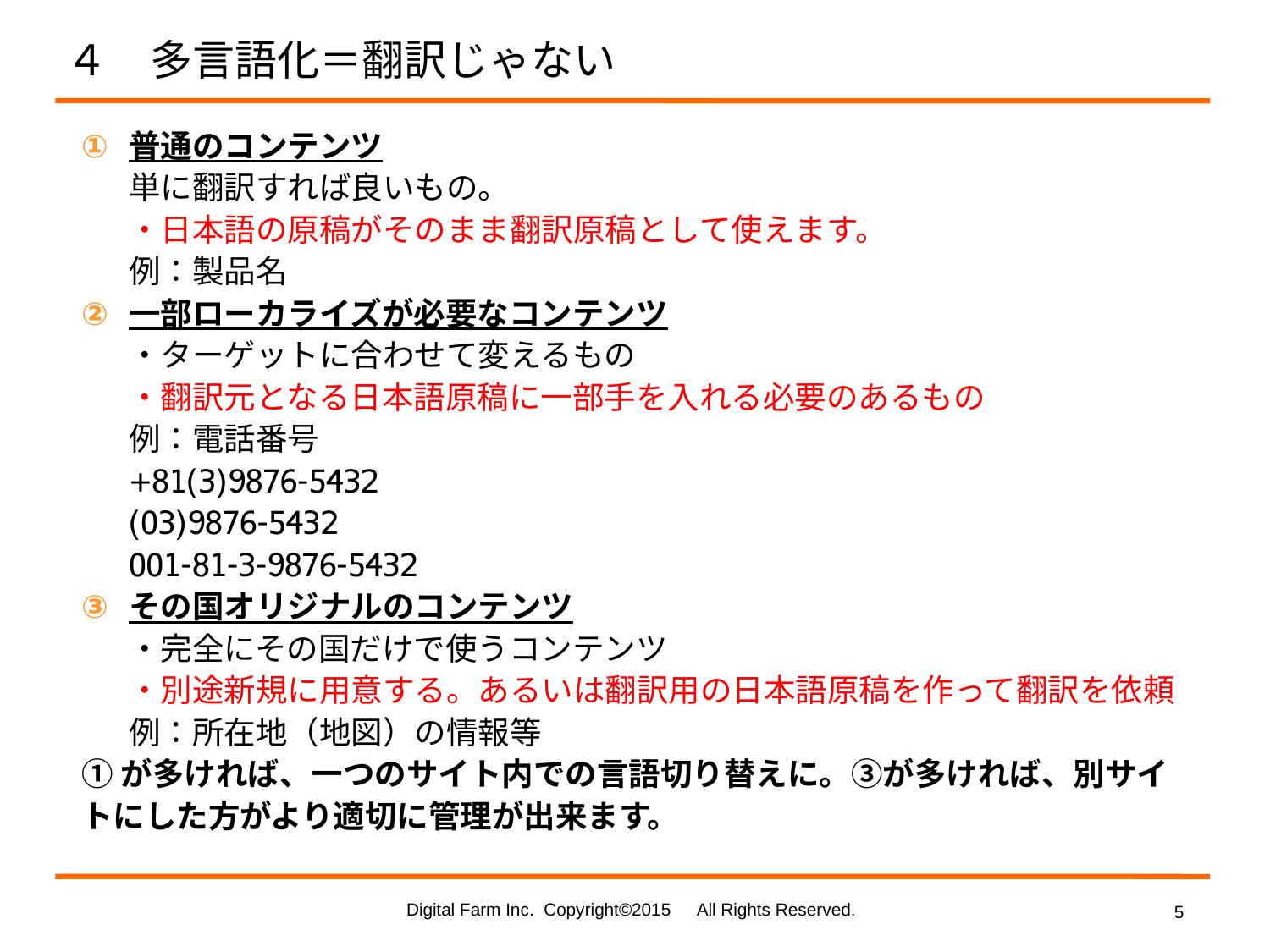

４　多言語化＝翻訳じゃない
普通のコンテンツ
単に翻訳すれば良いもの。
・日本語の原稿がそのまま翻訳原稿として使えます。
例：製品名
一部ローカライズが必要なコンテンツ
・ターゲットに合わせて変えるもの
・翻訳元となる日本語原稿に一部手を入れる必要のあるもの
例：電話番号
+81(3)9876-5432
(03)9876-5432
001-81-3-9876-5432
その国オリジナルのコンテンツ
・完全にその国だけで使うコンテンツ
・別途新規に用意する。あるいは翻訳用の日本語原稿を作って翻訳を依頼
例：所在地（地図）の情報等
①が多ければ、一つのサイト内での言語切り替えに。③が多ければ、別サイトにした方がより適切に管理が出来ます。
Digital Farm Inc.  Copyright©2015　All Rights Reserved.
5